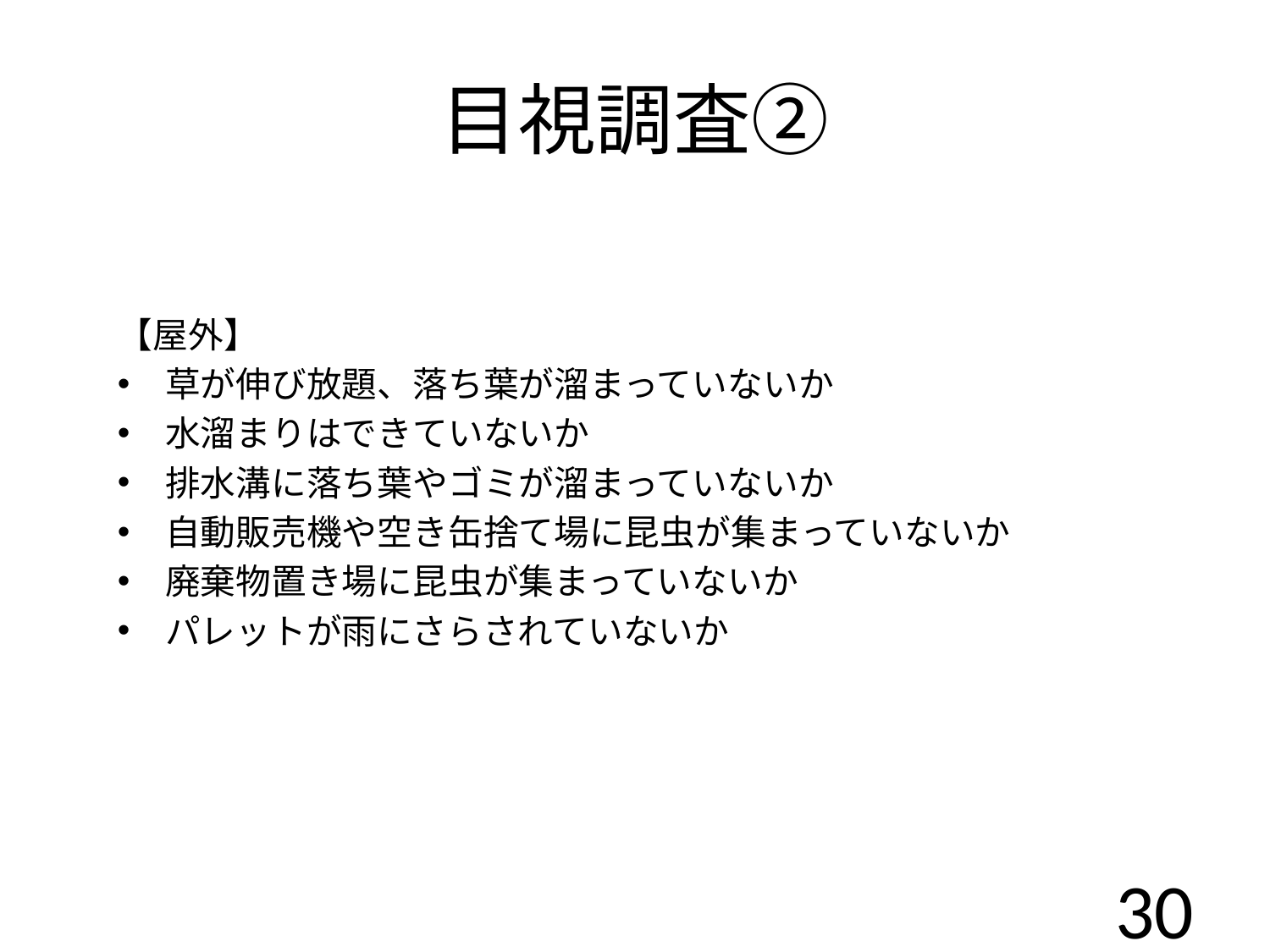

# 目視調査②
【屋外】
草が伸び放題、落ち葉が溜まっていないか
水溜まりはできていないか
排水溝に落ち葉やゴミが溜まっていないか
自動販売機や空き缶捨て場に昆虫が集まっていないか
廃棄物置き場に昆虫が集まっていないか
パレットが雨にさらされていないか
30